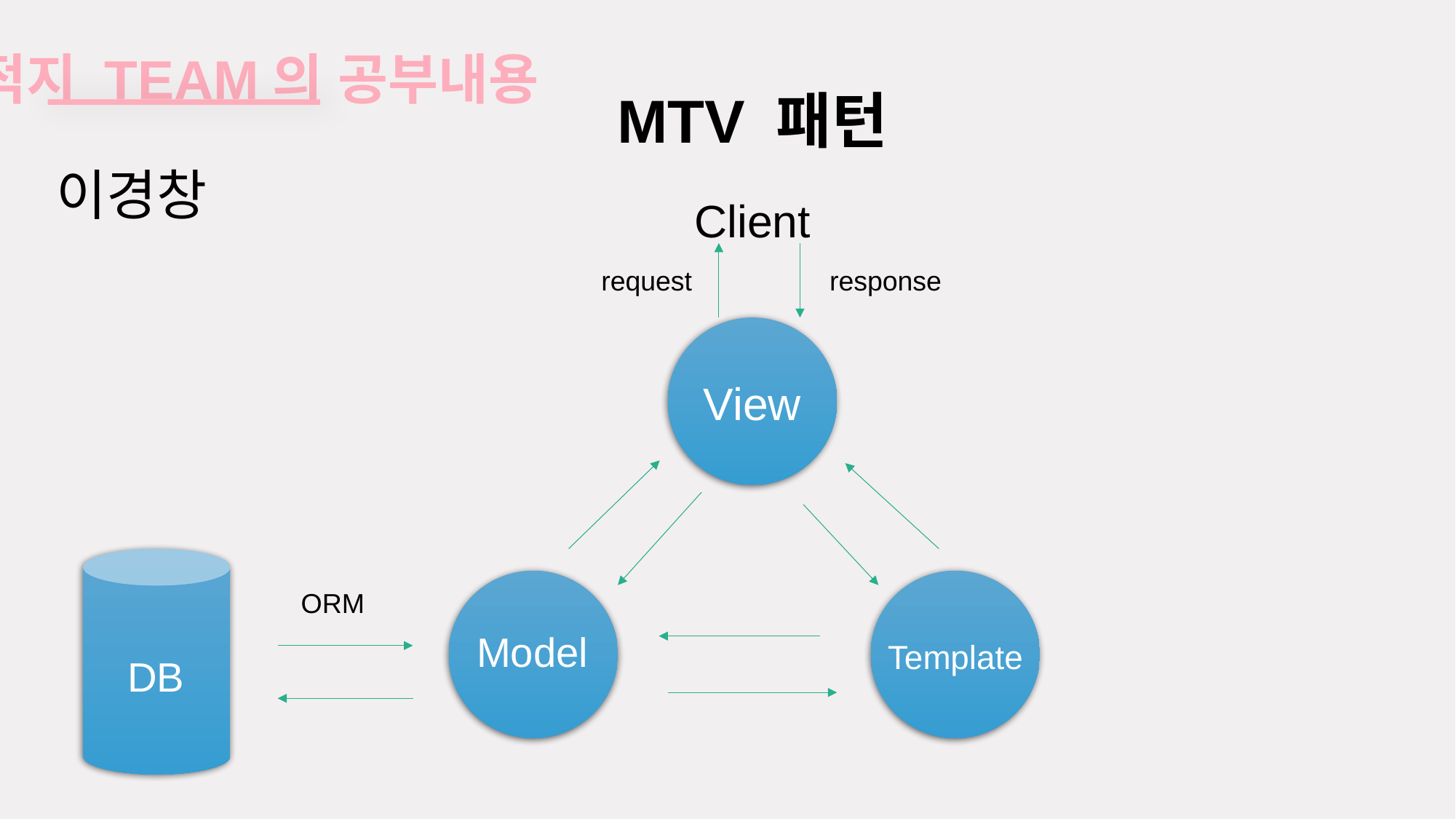

적지 TEAM의 공부내용
MTV 패턴

이경창
Client

request
response

View

ORM
Model
Template
DB